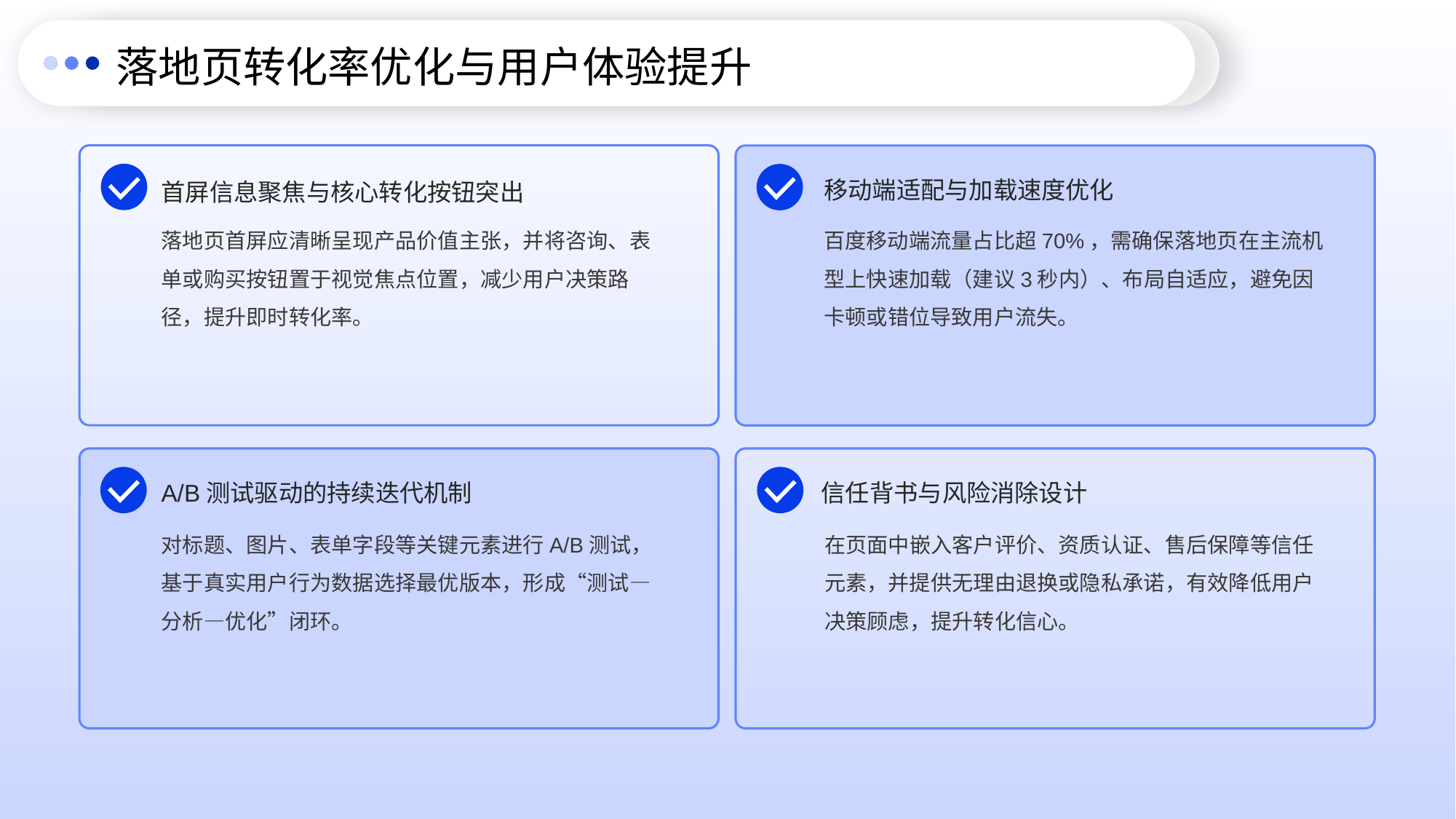

落地页转化率优化与用户体验提升

移动端适配与加载速度优化
首屏信息聚焦与核心转化按钮突出

落地页首屏应清晰呈现产品价值主张，并将咨询、表单或购买按钮置于视觉焦点位置，减少用户决策路径，提升即时转化率。
百度移动端流量占比超70%，需确保落地页在主流机型上快速加载（建议3秒内）、布局自适应，避免因卡顿或错位导致用户流失。

A/B测试驱动的持续迭代机制
信任背书与风险消除设计

对标题、图片、表单字段等关键元素进行A/B测试，基于真实用户行为数据选择最优版本，形成“测试—分析—优化”闭环。
在页面中嵌入客户评价、资质认证、售后保障等信任元素，并提供无理由退换或隐私承诺，有效降低用户决策顾虑，提升转化信心。